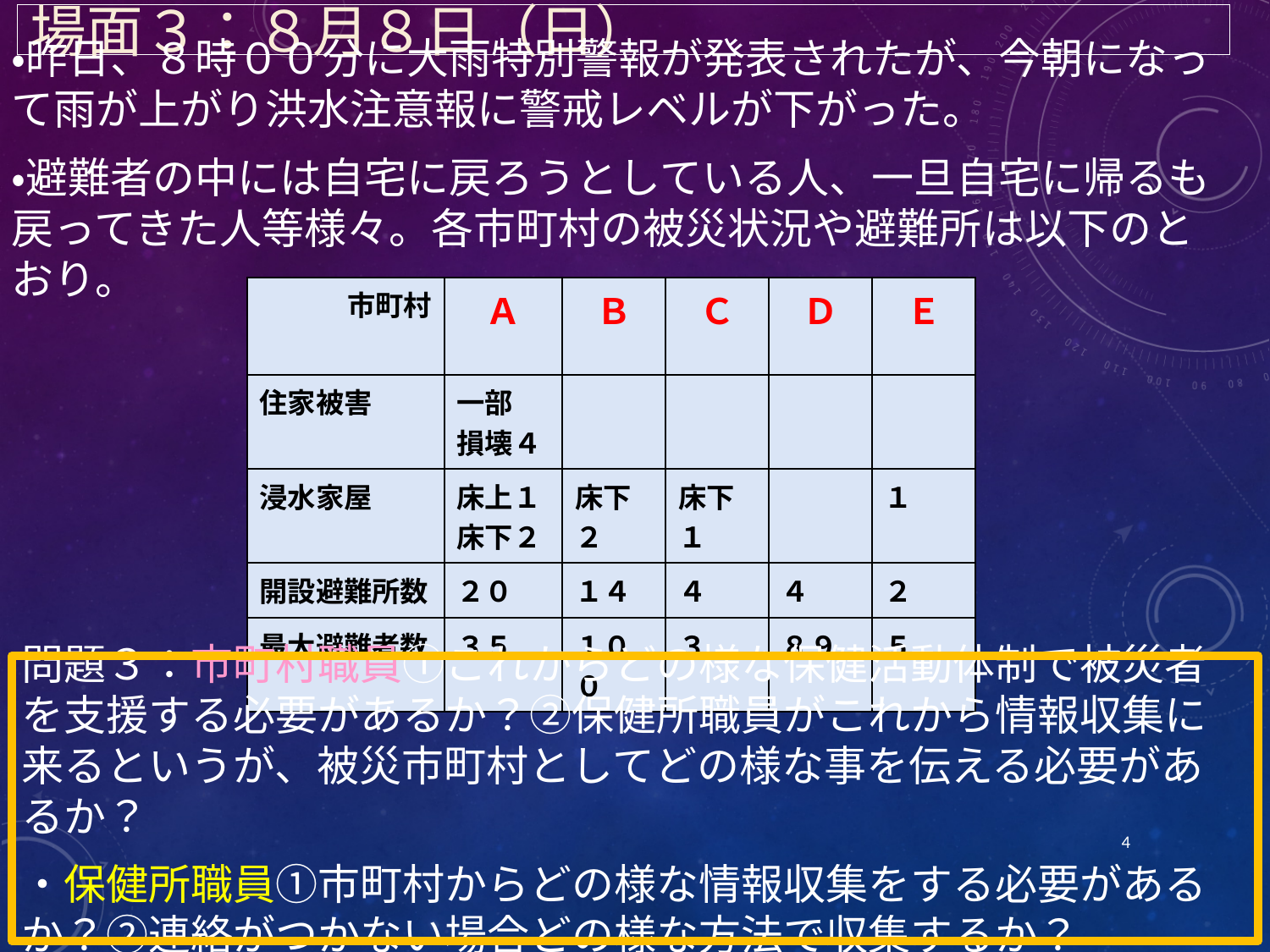

# 場面３：８月８日（日）
・昨日、８時００分に大雨特別警報が発表されたが、今朝になって雨が上がり洪水注意報に警戒レベルが下がった。
・避難者の中には自宅に戻ろうとしている人、一旦自宅に帰るも戻ってきた人等様々。各市町村の被災状況や避難所は以下のとおり。

| 市町村 | Ａ | Ｂ | Ｃ | Ｄ | Ｅ |
| --- | --- | --- | --- | --- | --- |
| 住家被害 | 一部 損壊４ |  |  |  |  |
| 浸水家屋 | 床上１ 床下２ | 床下２ | 床下１ |  | １ |
| 開設避難所数 | ２０ | １４ | ４ | ４ | ２ |
| 最大避難者数 | ３５ | １００ | ３ | ８９ | ５ |

問題３：市町村職員①これからどの様な保健活動体制で被災者を支援する必要があるか？②保健所職員がこれから情報収集に来るというが、被災市町村としてどの様な事を伝える必要があるか？
・保健所職員①市町村からどの様な情報収集をする必要があるか？②連絡がつかない場合どの様な方法で収集するか？
4